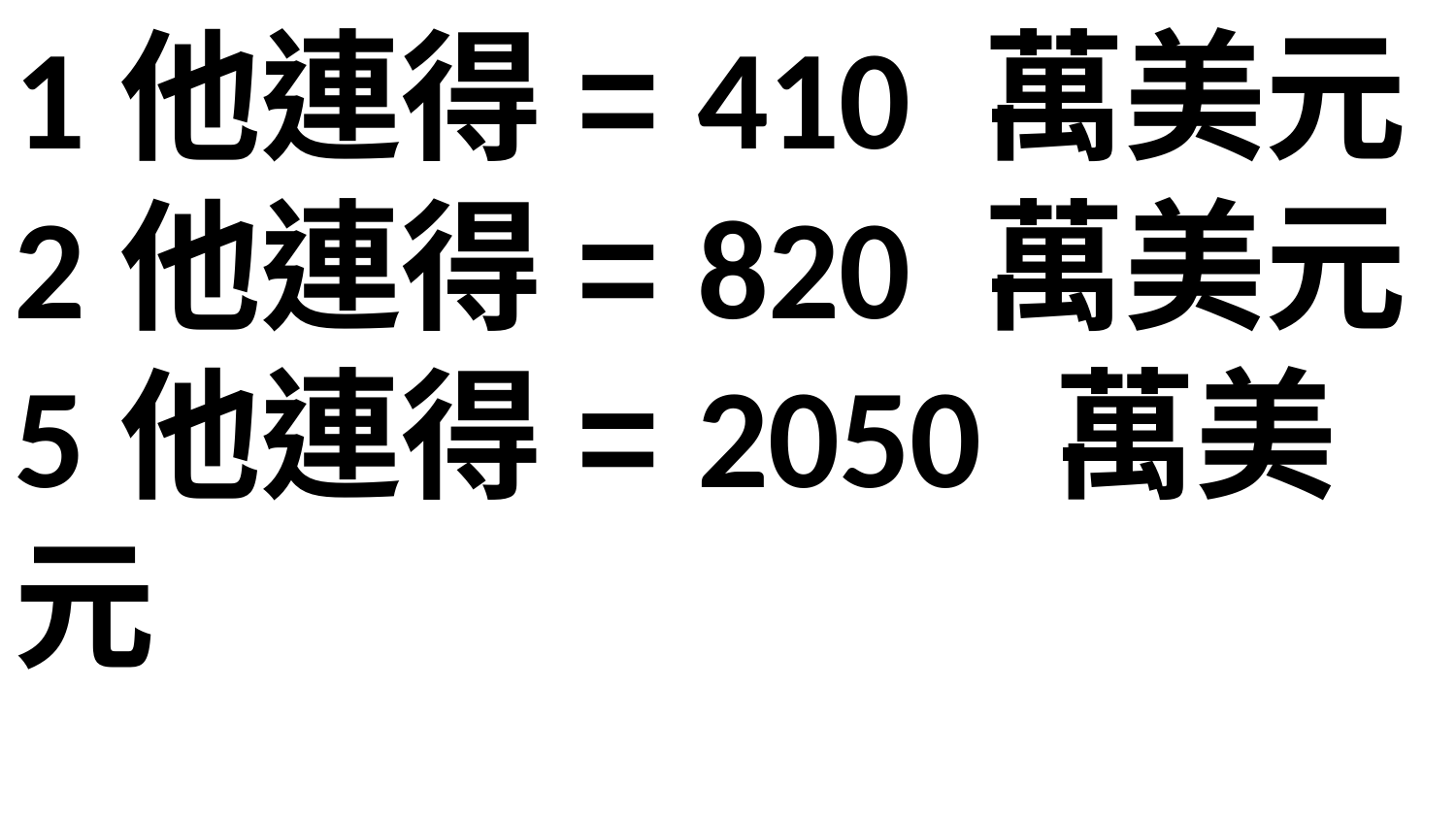

1他連得= 410 萬美元
2他連得= 820 萬美元
5他連得= 2050 萬美元